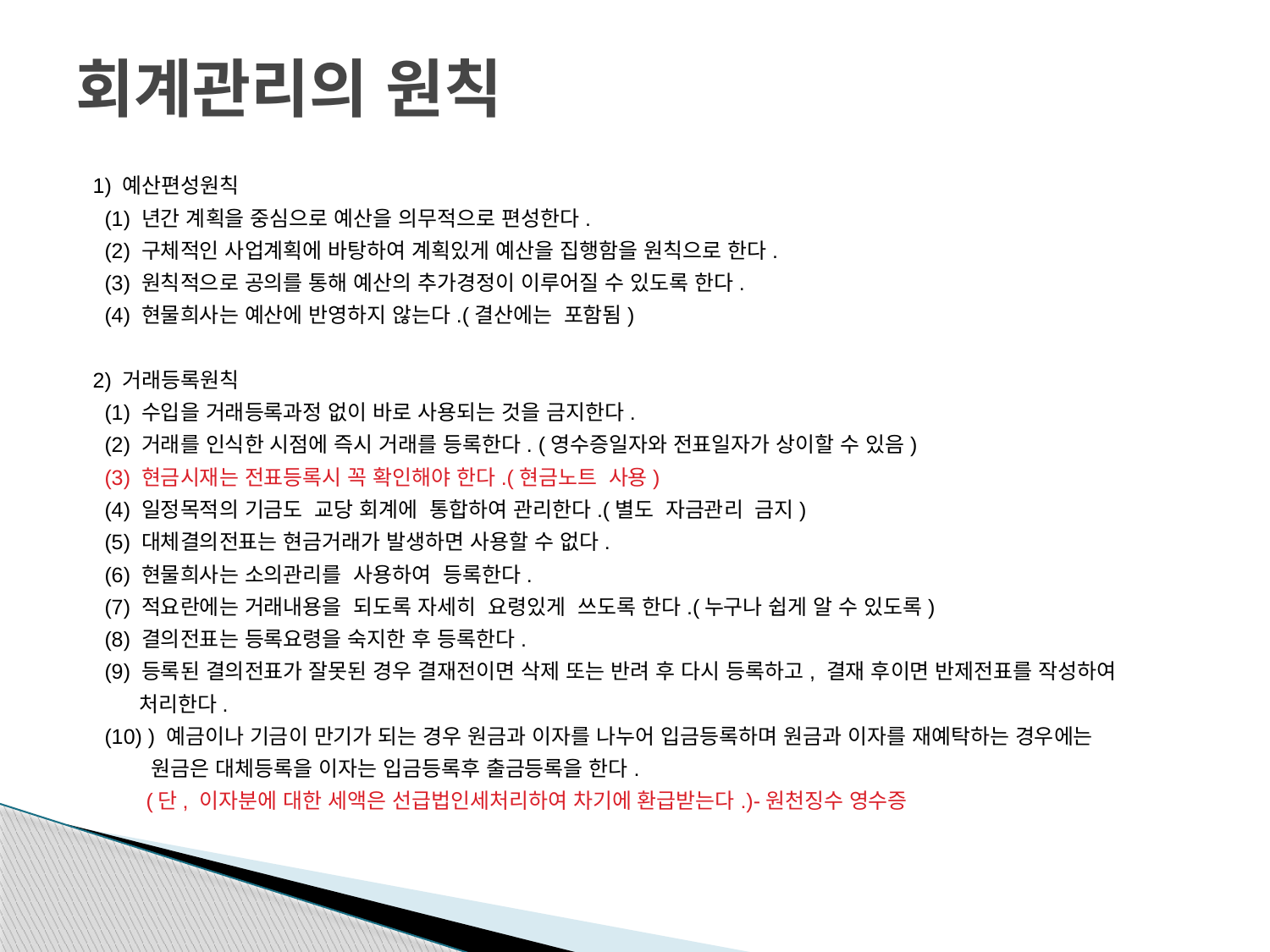

# 회계관리의 원칙
1) 예산편성원칙
  (1) 년간 계획을 중심으로 예산을 의무적으로 편성한다.
  (2) 구체적인 사업계획에 바탕하여 계획있게 예산을 집행함을 원칙으로 한다.
  (3) 원칙적으로 공의를 통해 예산의 추가경정이 이루어질 수 있도록 한다.
  (4) 현물희사는 예산에 반영하지 않는다.(결산에는  포함됨)

2) 거래등록원칙
  (1) 수입을 거래등록과정 없이 바로 사용되는 것을 금지한다.
  (2) 거래를 인식한 시점에 즉시 거래를 등록한다. (영수증일자와 전표일자가 상이할 수 있음)
  (3) 현금시재는 전표등록시 꼭 확인해야 한다.(현금노트  사용)
  (4) 일정목적의 기금도  교당 회계에  통합하여 관리한다.(별도  자금관리  금지)
  (5) 대체결의전표는 현금거래가 발생하면 사용할 수 없다.
  (6) 현물희사는 소의관리를  사용하여  등록한다.
  (7) 적요란에는 거래내용을  되도록 자세히  요령있게  쓰도록 한다.(누구나 쉽게 알 수 있도록)
  (8) 결의전표는 등록요령을 숙지한 후 등록한다.
  (9) 등록된 결의전표가 잘못된 경우 결재전이면 삭제 또는 반려 후 다시 등록하고, 결재 후이면 반제전표를 작성하여
       처리한다.
  (10) ) 예금이나 기금이 만기가 되는 경우 원금과 이자를 나누어 입금등록하며 원금과 이자를 재예탁하는 경우에는
         원금은 대체등록을 이자는 입금등록후 출금등록을 한다.
         (단, 이자분에 대한 세액은 선급법인세처리하여 차기에 환급받는다.)-원천징수 영수증